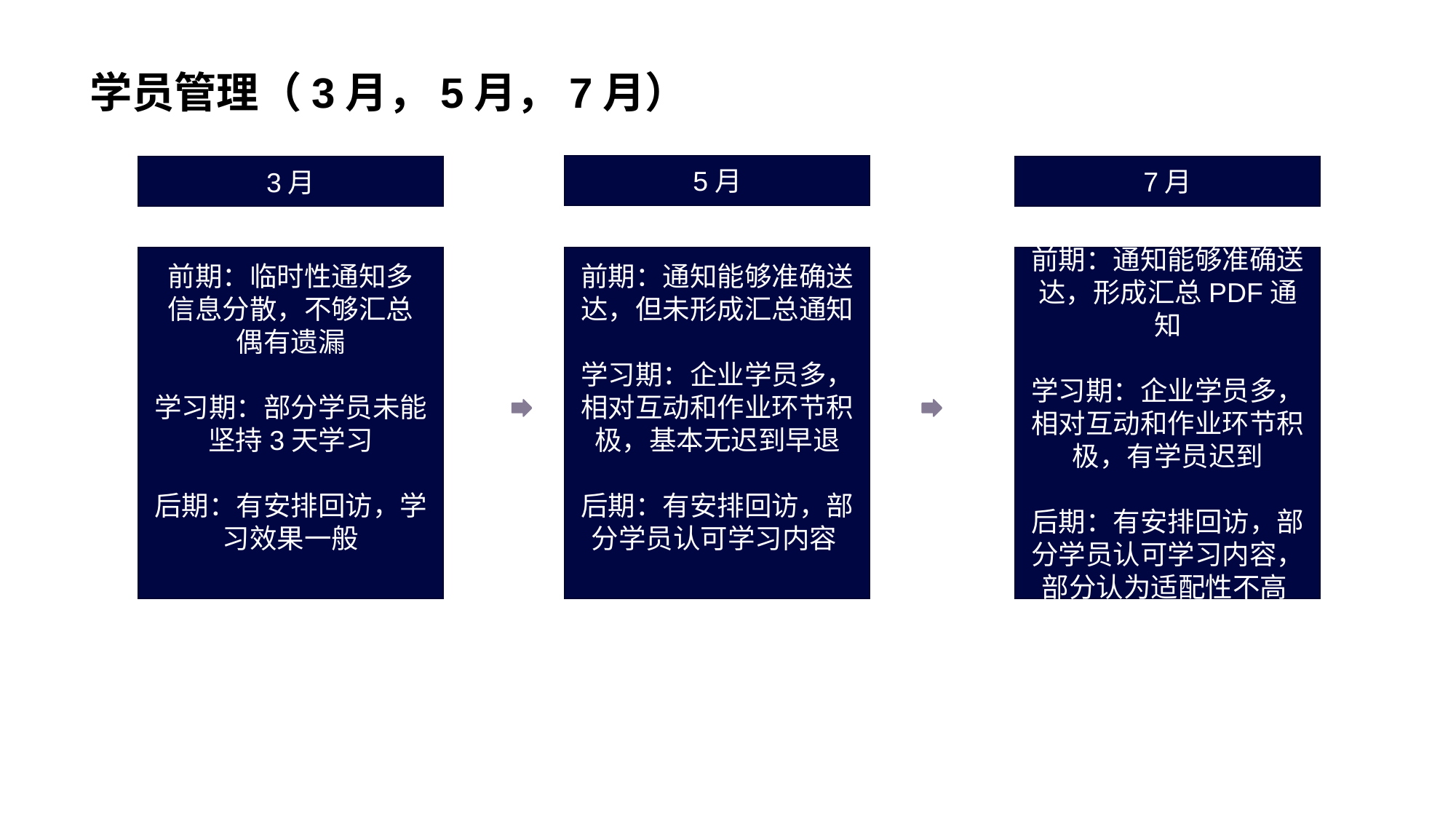

学员管理（3月，5月，7月）
5月
7月
3月

前期：临时性通知多
信息分散，不够汇总
偶有遗漏

学习期：部分学员未能坚持3天学习

后期：有安排回访，学习效果一般

前期：通知能够准确送达，但未形成汇总通知

学习期：企业学员多，相对互动和作业环节积极，基本无迟到早退

后期：有安排回访，部分学员认可学习内容

前期：通知能够准确送达，形成汇总PDF通知

学习期：企业学员多，相对互动和作业环节积极，有学员迟到

后期：有安排回访，部分学员认可学习内容，部分认为适配性不高